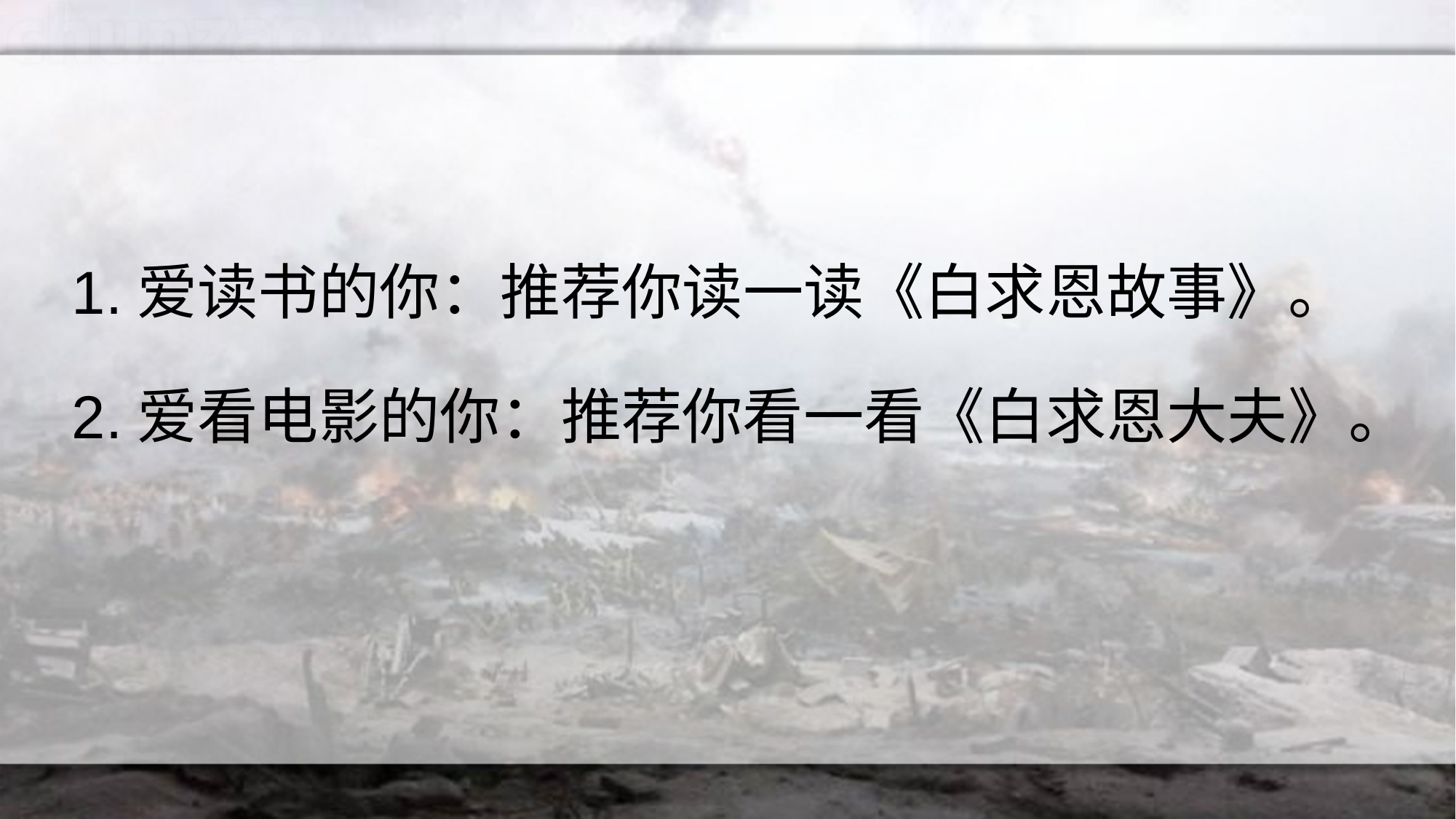

1.爱读书的你：推荐你读一读《白求恩故事》。
2.爱看电影的你：推荐你看一看《白求恩大夫》。